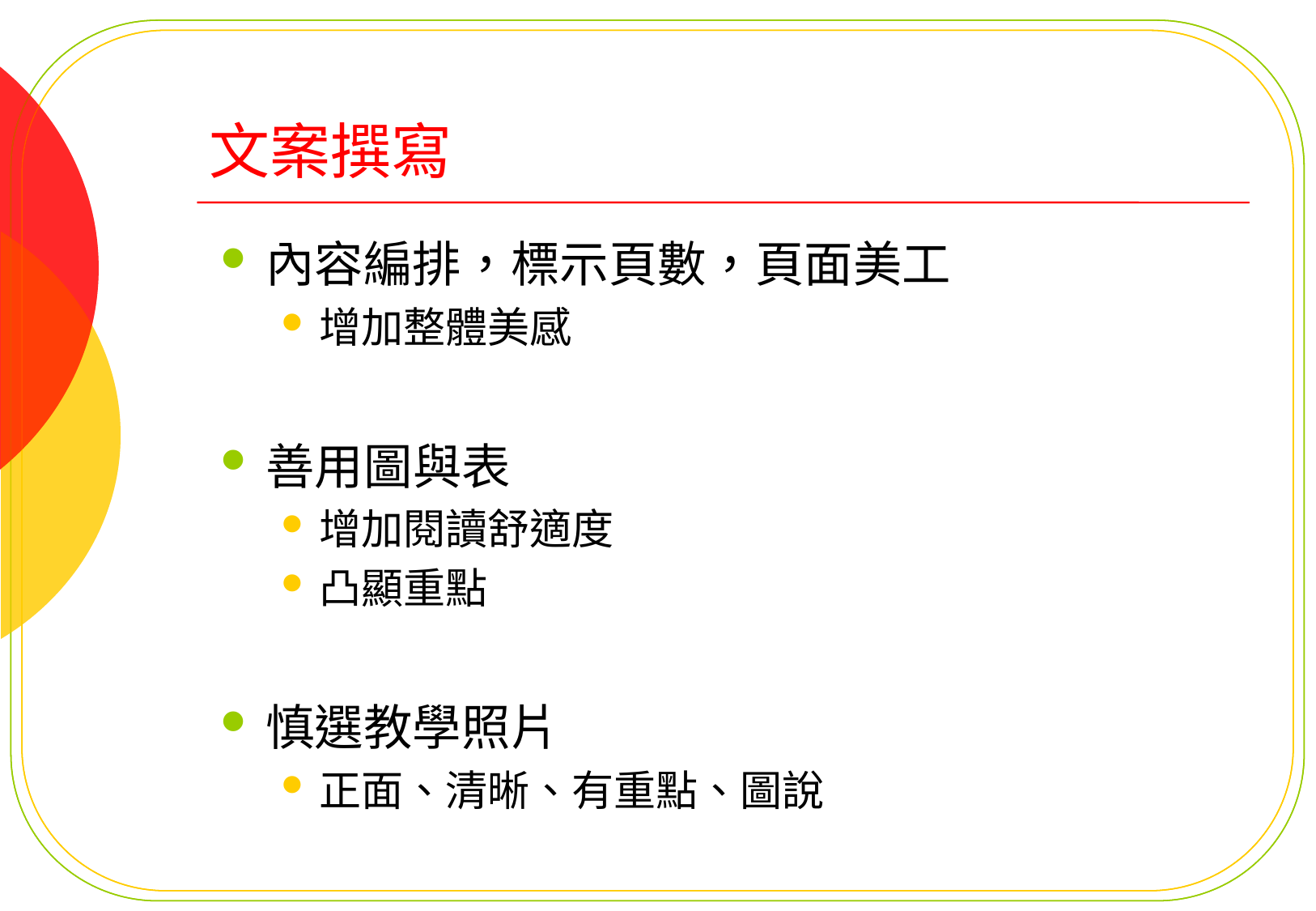

# 文案撰寫

內容編排，標示頁數，頁面美工
增加整體美感

善用圖與表
增加閱讀舒適度
凸顯重點

慎選教學照片
正面、清晰、有重點、圖說